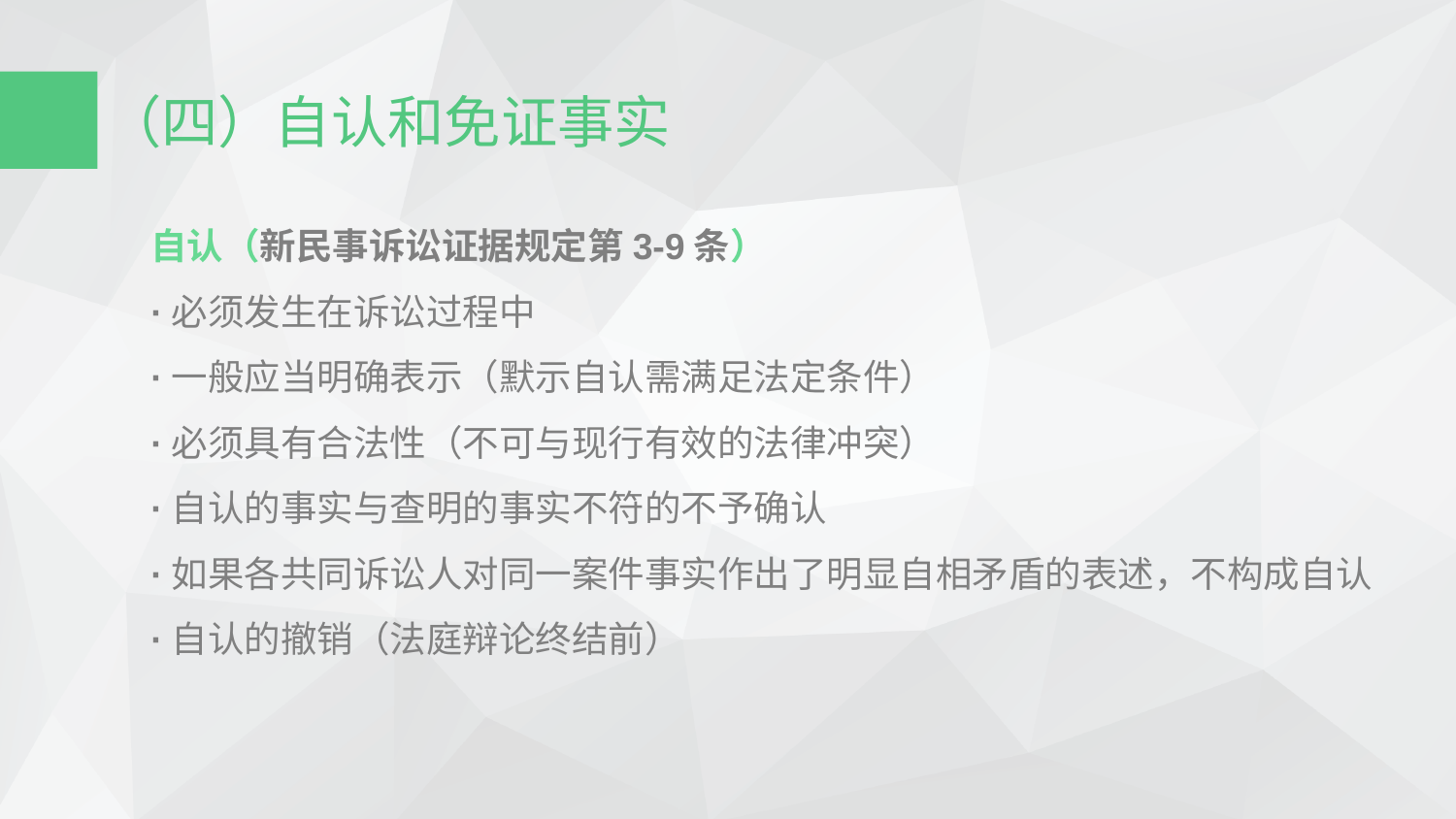

（四）自认和免证事实
自认（新民事诉讼证据规定第3-9条）
·必须发生在诉讼过程中
·一般应当明确表示（默示自认需满足法定条件）
·必须具有合法性（不可与现行有效的法律冲突）
·自认的事实与查明的事实不符的不予确认
·如果各共同诉讼人对同一案件事实作出了明显自相矛盾的表述，不构成自认
·自认的撤销（法庭辩论终结前）